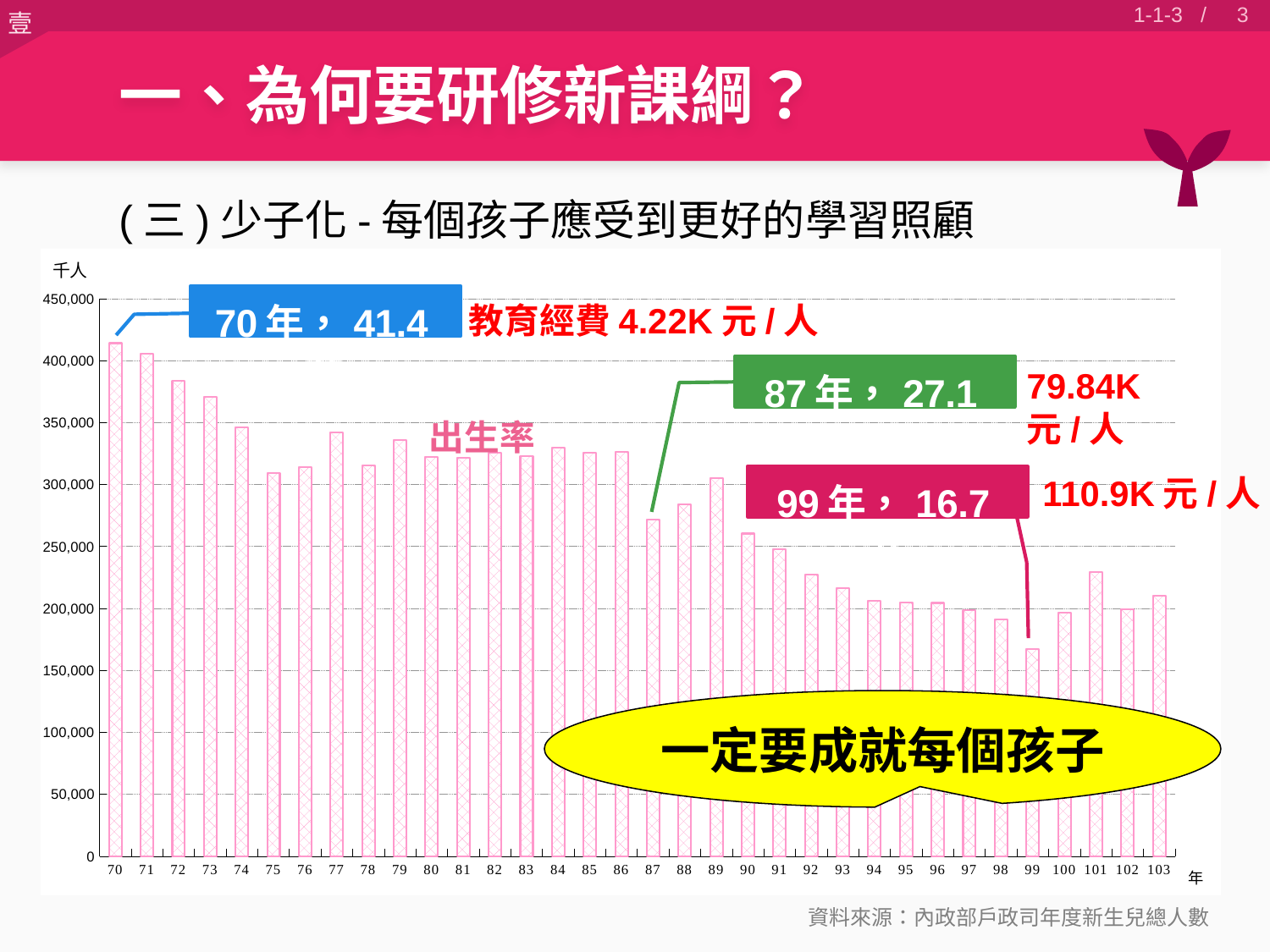

3
1-1-3   /
一、為何要研修新課綱？

(三)少子化-每個孩子應受到更好的學習照顧

### Chart

| Category |  |
|---|---|
| 70 | 414069.0 |
| 71 | 405263.0 |
| 72 | 383439.0 |
| 73 | 371008.0 |
| 74 | 346208.0 |
| 75 | 309230.0 |
| 76 | 314024.0 |
| 77 | 342031.0 |
| 78 | 315299.0 |
| 79 | 335618.0 |
| 80 | 321932.0 |
| 81 | 321632.0 |
| 82 | 325613.0 |
| 83 | 322938.0 |
| 84 | 329581.0 |
| 85 | 325545.0 |
| 86 | 326002.0 |
| 87 | 271450.0 |
| 88 | 283661.0 |
| 89 | 305312.0 |
| 90 | 260354.0 |
| 91 | 247530.0 |
| 92 | 227070.0 |
| 93 | 216419.0 |
| 94 | 205854.0 |
| 95 | 204459.0 |
| 96 | 204414.0 |
| 97 | 198733.0 |
| 98 | 191310.0 |
| 99 | 166886.0 |
| 100 | 196627.0 |
| 101 | 229481.0 |
| 102 | 199113.0 |
| 103 | 210383.0 |
教育經費4.22K元/人
79.84K元/人
110.9K元/人
一定要成就每個孩子
| 資料來源：內政部戶政司年度新生兒總人數 |
| --- |